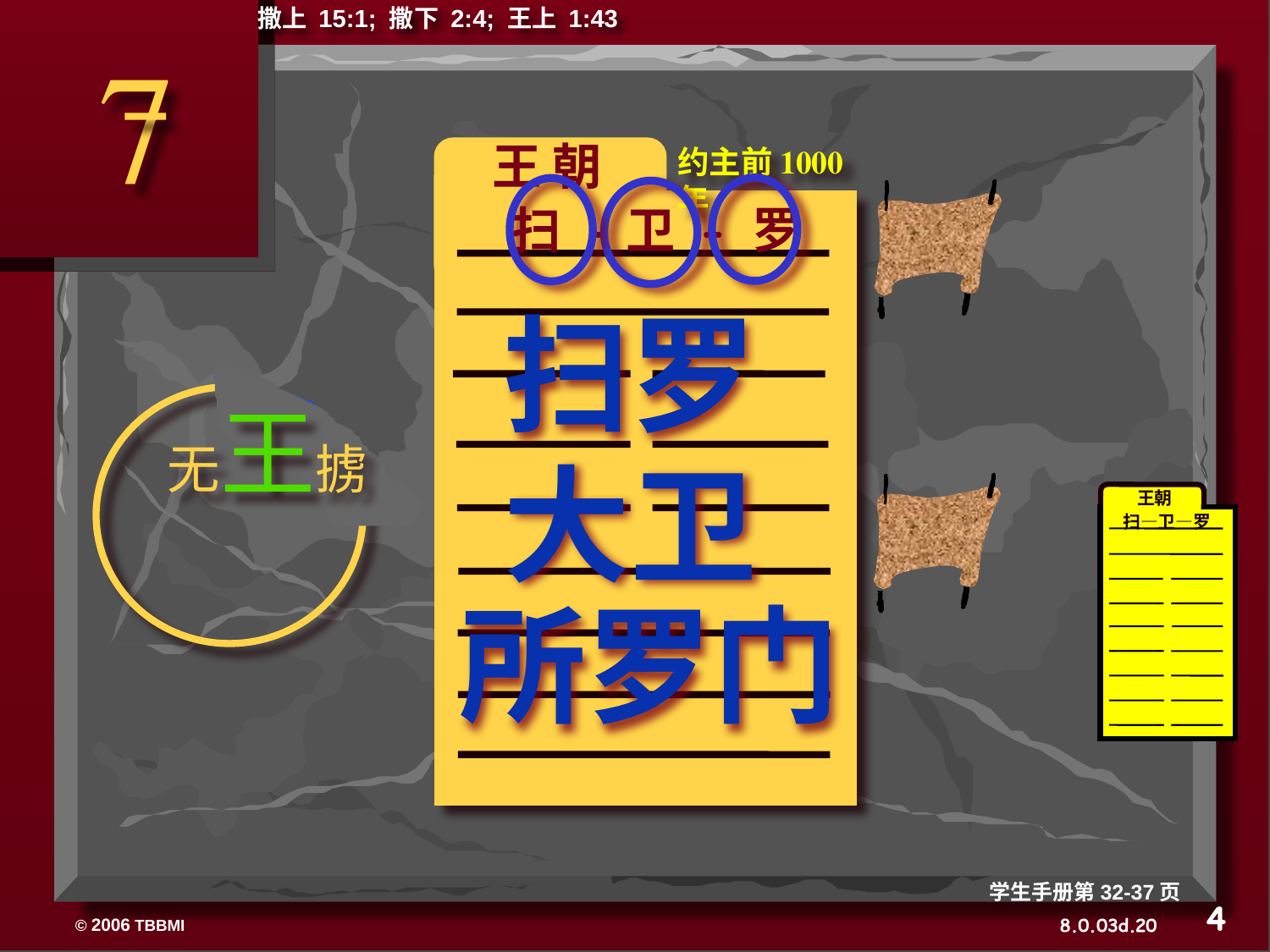

撒上 15:1; 撒下 2:4; 王上 1:43

7

王 朝
约主前1000年

扫 -卫 - 罗

扫罗

无王掳

大卫

   王朝

扫—卫—罗

所罗门

学生手册第32-37页
4
20